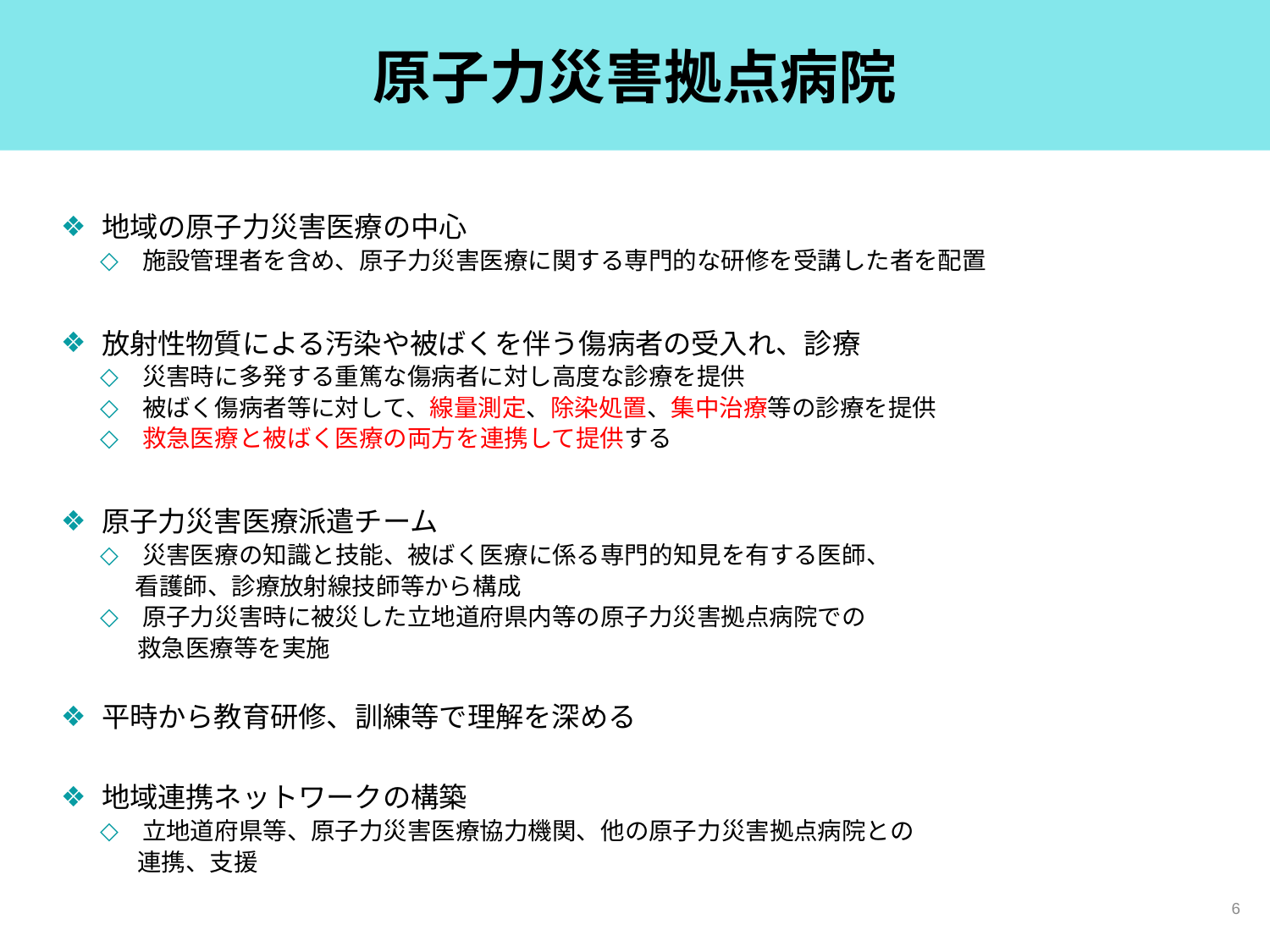

# 原子力災害拠点病院
地域の原子力災害医療の中心
施設管理者を含め、原子力災害医療に関する専門的な研修を受講した者を配置

放射性物質による汚染や被ばくを伴う傷病者の受入れ、診療
災害時に多発する重篤な傷病者に対し高度な診療を提供
被ばく傷病者等に対して、線量測定、除染処置、集中治療等の診療を提供
救急医療と被ばく医療の両方を連携して提供する

原子力災害医療派遣チーム
災害医療の知識と技能、被ばく医療に係る専門的知見を有する医師、
　  看護師、診療放射線技師等から構成
原子力災害時に被災した立地道府県内等の原子力災害拠点病院での
      救急医療等を実施

平時から教育研修、訓練等で理解を深める

地域連携ネットワークの構築
立地道府県等、原子力災害医療協力機関、他の原子力災害拠点病院との
      連携、支援
6